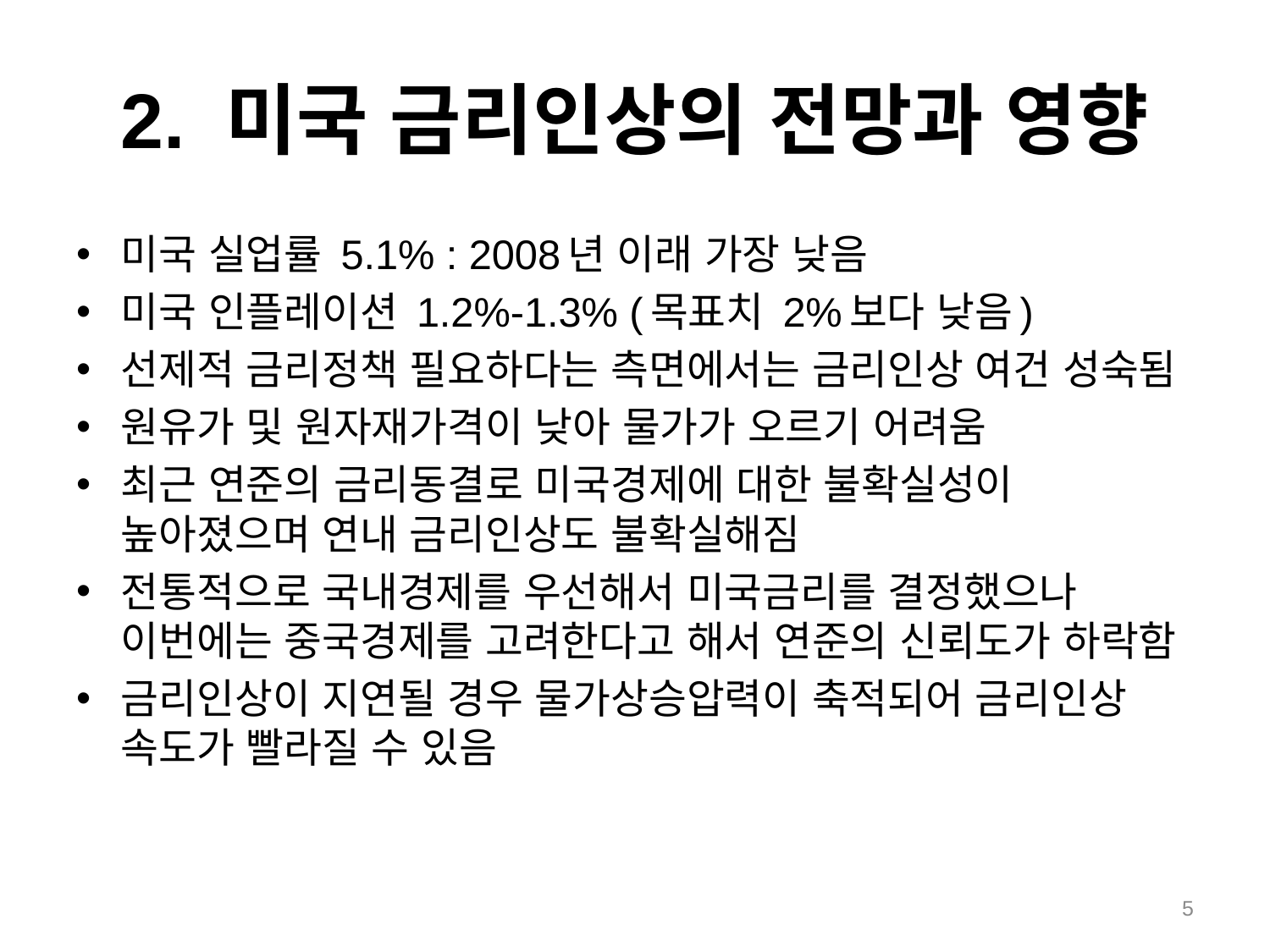

# 2. 미국 금리인상의 전망과 영향
미국 실업률 5.1% : 2008년 이래 가장 낮음
미국 인플레이션 1.2%-1.3% (목표치 2%보다 낮음)
선제적 금리정책 필요하다는 측면에서는 금리인상 여건 성숙됨
원유가 및 원자재가격이 낮아 물가가 오르기 어려움
최근 연준의 금리동결로 미국경제에 대한 불확실성이 높아졌으며 연내 금리인상도 불확실해짐
전통적으로 국내경제를 우선해서 미국금리를 결정했으나 이번에는 중국경제를 고려한다고 해서 연준의 신뢰도가 하락함
금리인상이 지연될 경우 물가상승압력이 축적되어 금리인상 속도가 빨라질 수 있음

5